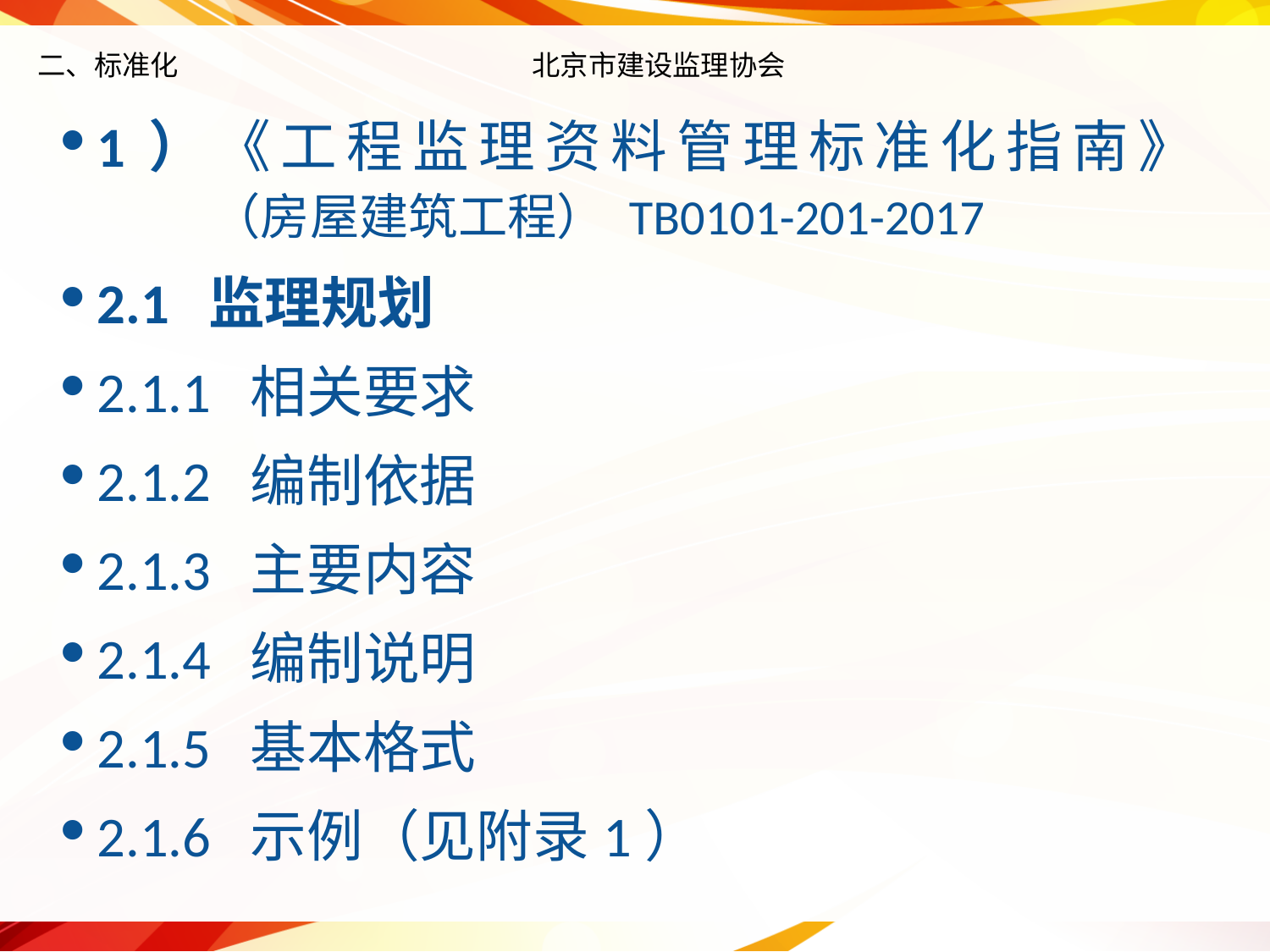

# 二、标准化                                                        北京市建设监理协会
1）《工程监理资料管理标准化指南》
         （房屋建筑工程） TB0101-201-2017
2.1  监理规划
2.1.1  相关要求
2.1.2  编制依据
2.1.3  主要内容
2.1.4  编制说明
2.1.5  基本格式
2.1.6  示例（见附录1）